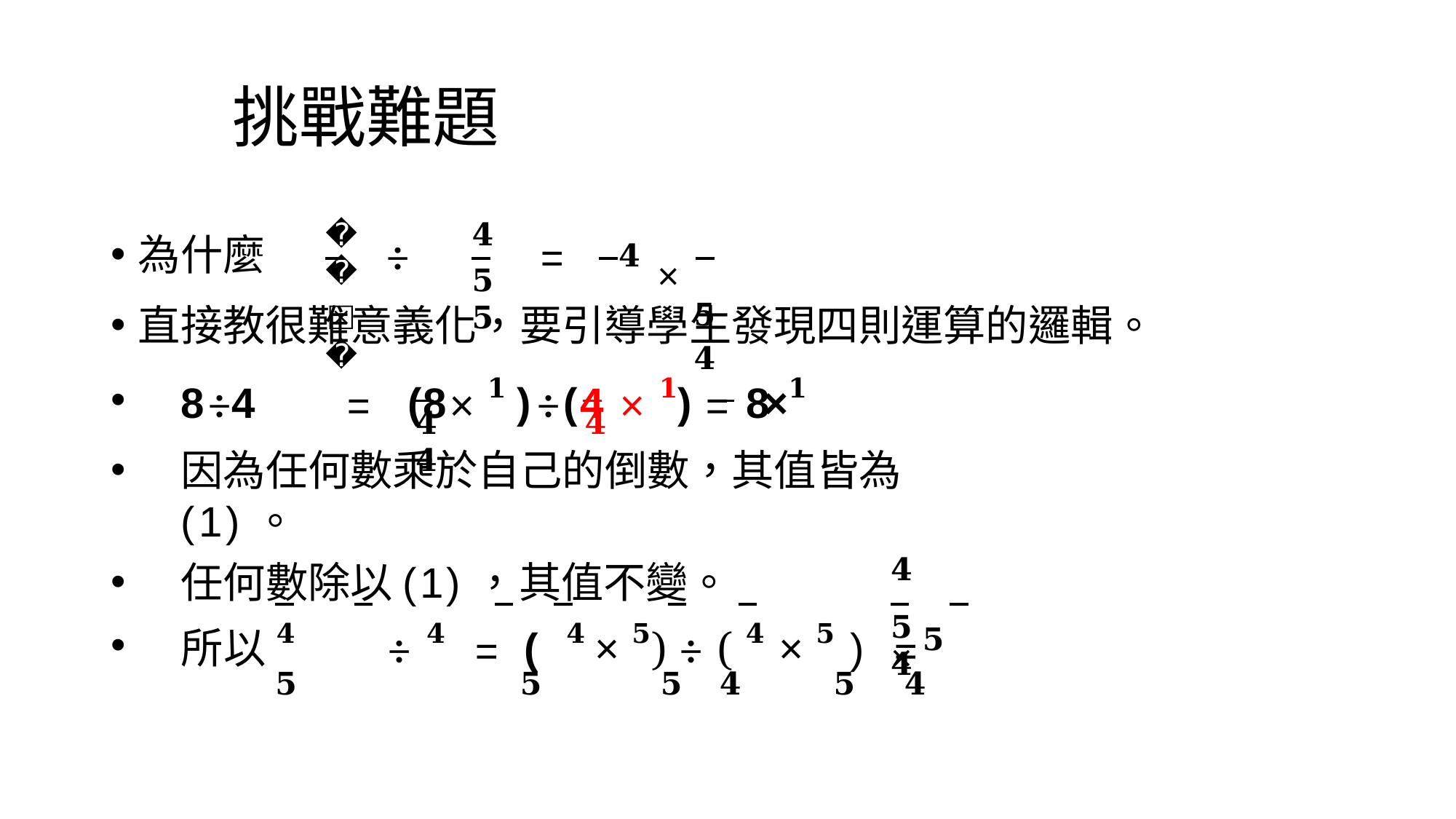

# 挑戰難題
𝟒	×	𝟓
𝟒
𝟒
𝟓
𝟒
𝟓	𝟓
為什麼
÷
=

直接教很難意義化，要引導學生發現四則運算的邏輯。
8÷4	=	(8× 𝟏 )÷(4 × 𝟏) = 8×𝟏
因為任何數乘於自己的倒數，其值皆為(1)。
任何數除以(1)，其值不變。
所以 𝟒	÷ 𝟒	=	(	𝟒 × 𝟓)  ÷ ( 𝟒	× 𝟓	)	=
𝟓	𝟓	𝟓	𝟒	𝟓	𝟒

𝟒	𝟒	𝟒
𝟒 × 𝟓

𝟓	𝟒